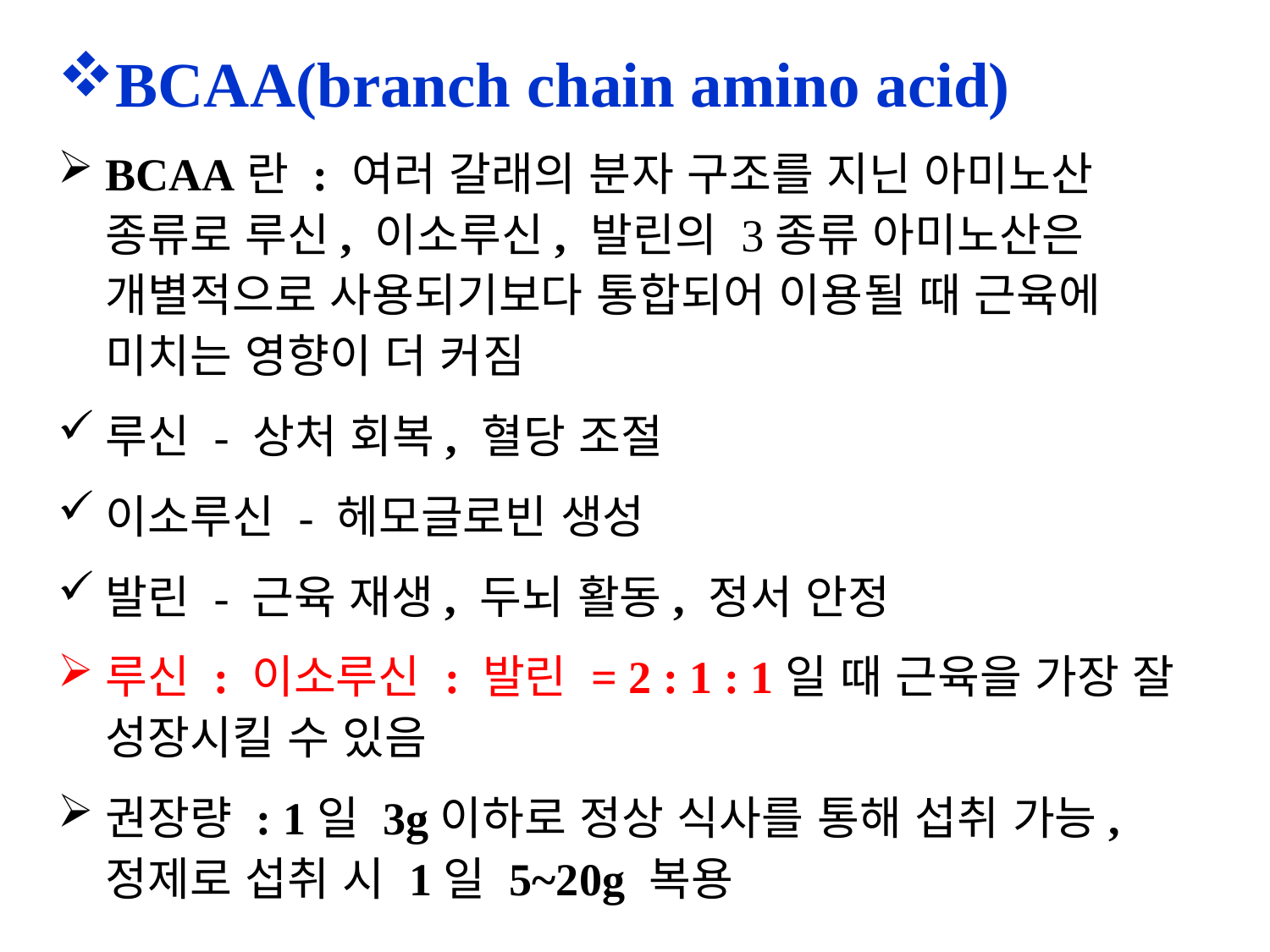

BCAA(branch chain amino acid)
BCAA란 : 여러 갈래의 분자 구조를 지닌 아미노산 종류로 루신, 이소루신, 발린의 3종류 아미노산은 개별적으로 사용되기보다 통합되어 이용될 때 근육에 미치는 영향이 더 커짐
루신 - 상처 회복, 혈당 조절
이소루신 - 헤모글로빈 생성
발린 - 근육 재생, 두뇌 활동, 정서 안정
루신 : 이소루신 : 발린 = 2 : 1 : 1일 때 근육을 가장 잘 성장시킬 수 있음
권장량 : 1일 3g이하로 정상 식사를 통해 섭취 가능, 정제로 섭취 시 1일 5~20g 복용